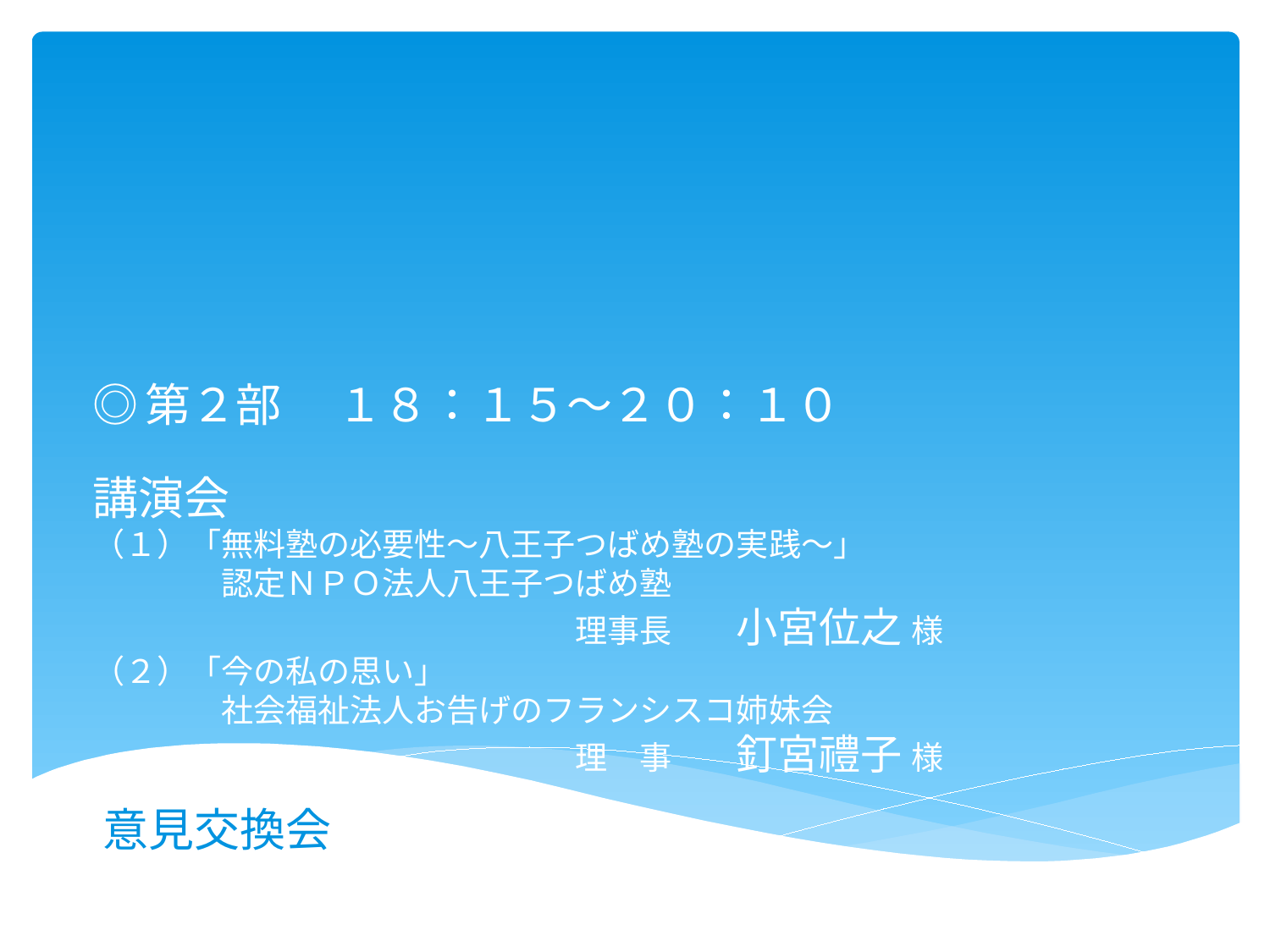

# ◎第２部　 １８：１５～２０：１０ 　 講演会 （１）「無料塾の必要性～八王子つばめ塾の実践～」 　　　　認定ＮＰＯ法人八王子つばめ塾 　　　　　　　　　　　　　　　理事長　　小宮位之 様 （２）「今の私の思い」 　　　　社会福祉法人お告げのフランシスコ姉妹会 　　　　　　　　　　　　　　　理　事　　釘宮禮子 様 意見交換会